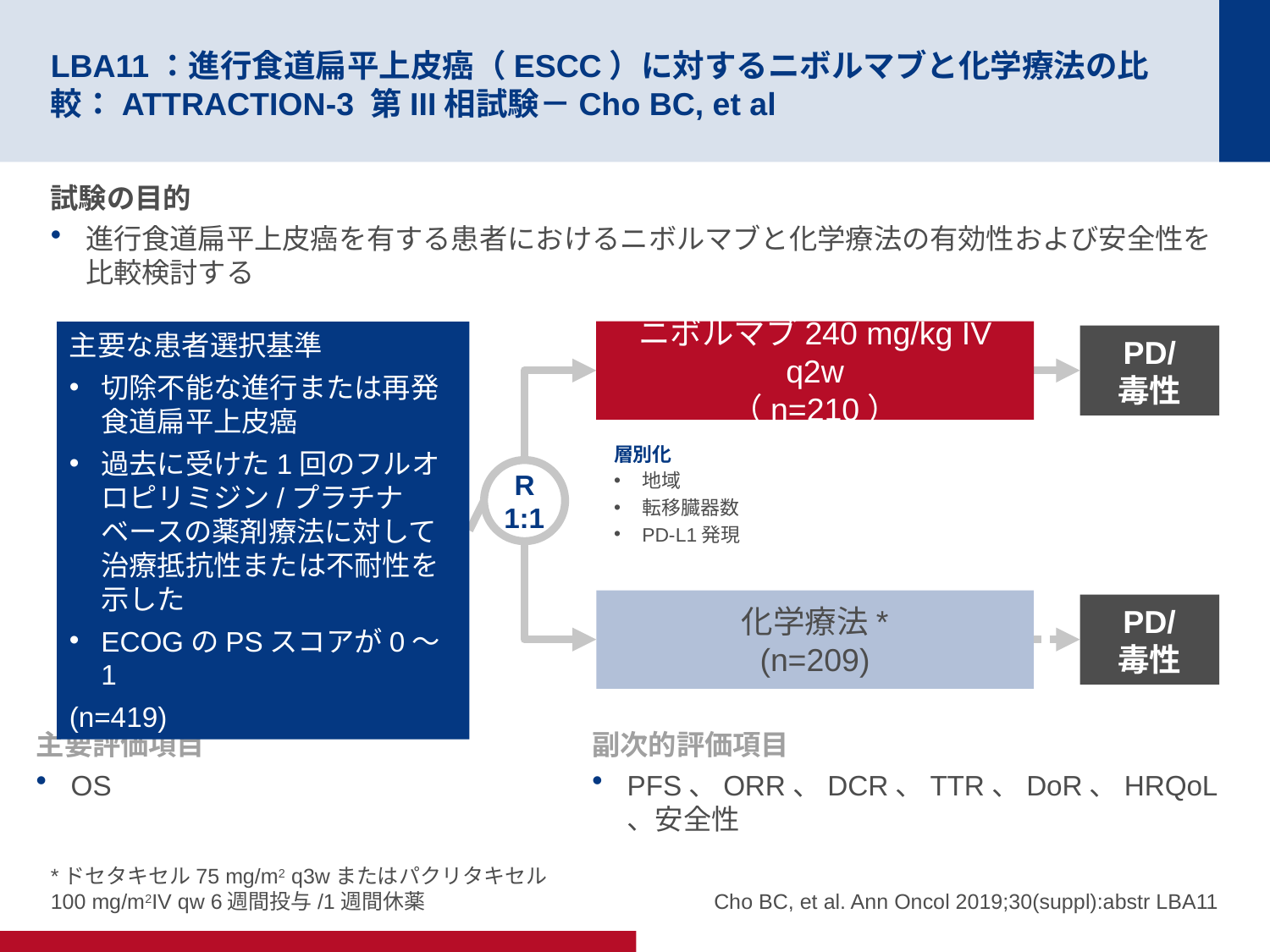

# LBA11：進行食道扁平上皮癌（ESCC）に対するニボルマブと化学療法の比較：ATTRACTION-3 第III相試験－Cho BC, et al
試験の目的
進行食道扁平上皮癌を有する患者におけるニボルマブと化学療法の有効性および安全性を比較検討する
ニボルマブ240 mg/kg IV q2w
（n=210）
主要な患者選択基準
切除不能な進行または再発食道扁平上皮癌
過去に受けた1回のフルオロピリミジン/プラチナベースの薬剤療法に対して治療抵抗性または不耐性を示した
ECOGのPSスコアが0～1
(n=419)
PD/
毒性
層別化
地域
転移臓器数
PD-L1発現
R
1:1
化学療法*
(n=209)
PD/
毒性
主要評価項目
OS

副次的評価項目
PFS、ORR、DCR、TTR、DoR、HRQoL、安全性
*ドセタキセル75 mg/m2 q3wまたはパクリタキセル100 mg/m2IV qw 6週間投与/1週間休薬
Cho BC, et al. Ann Oncol 2019;30(suppl):abstr LBA11